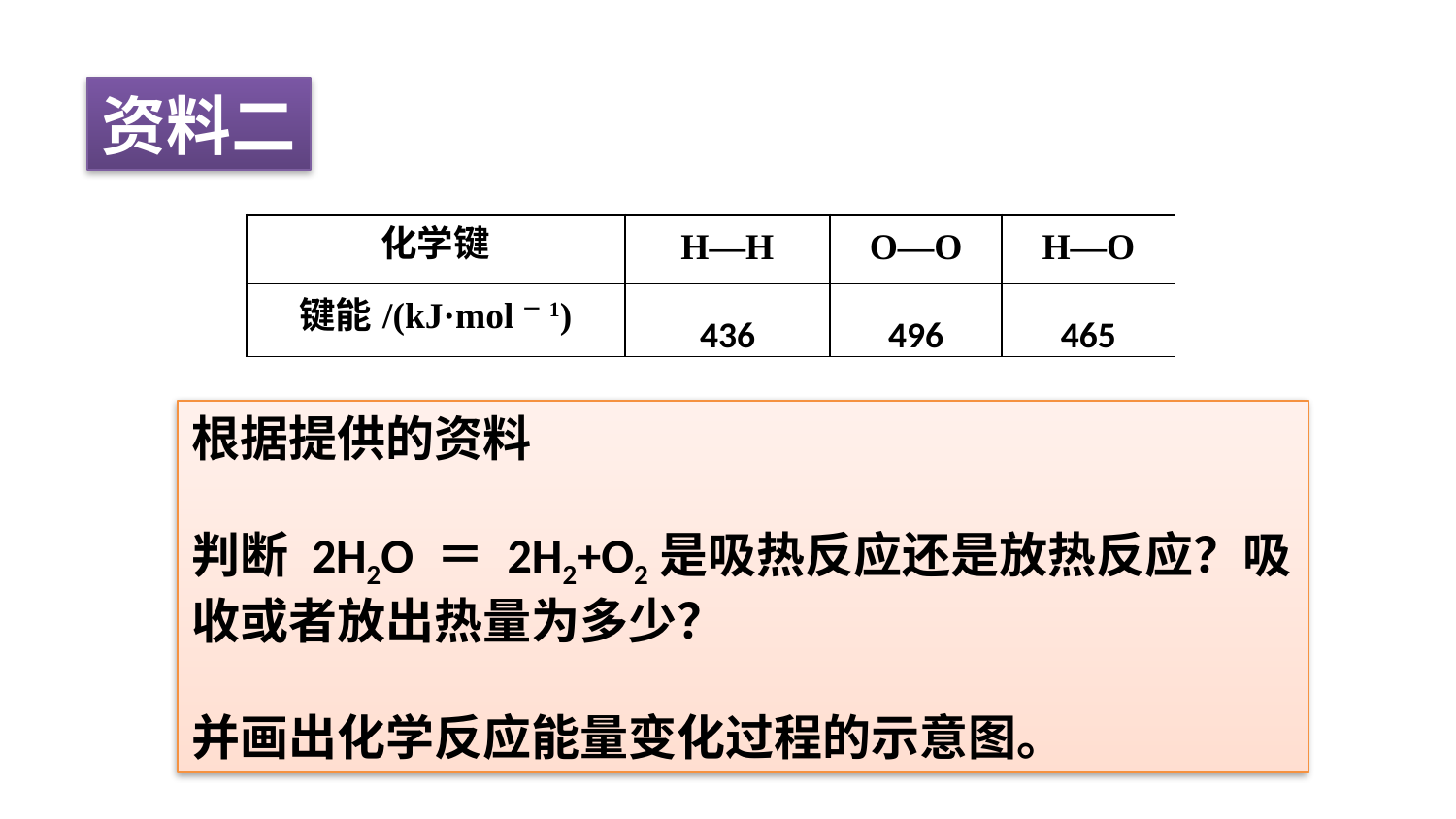

资料二
| 化学键 | H—H | O—O | H—O |
| --- | --- | --- | --- |
| 键能/(kJ·mol－1) | 436 | 496 | 465 |
根据提供的资料

判断 2H2O ＝ 2H2+O2是吸热反应还是放热反应？吸收或者放出热量为多少？

并画出化学反应能量变化过程的示意图。